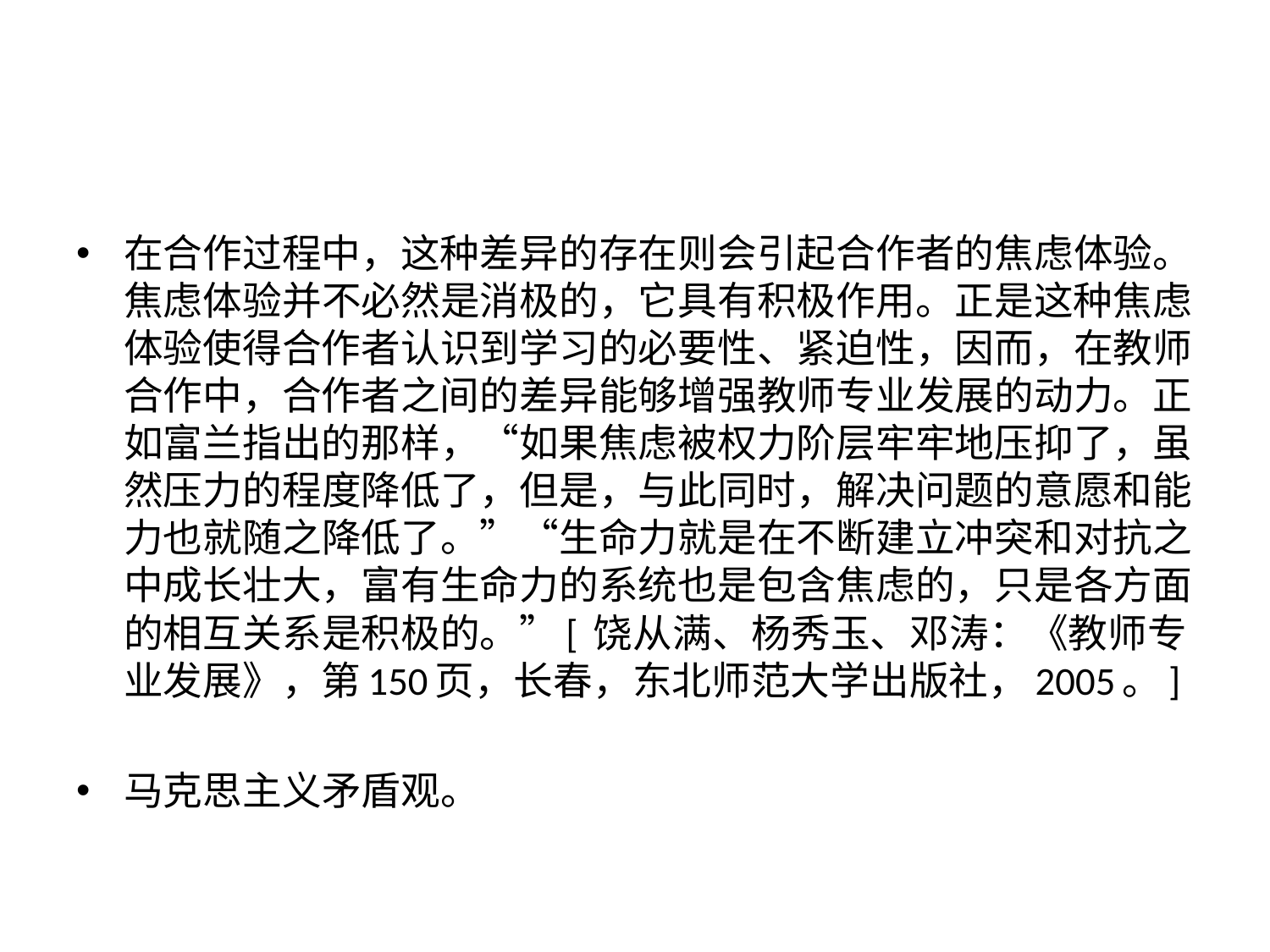

#
在合作过程中，这种差异的存在则会引起合作者的焦虑体验。焦虑体验并不必然是消极的，它具有积极作用。正是这种焦虑体验使得合作者认识到学习的必要性、紧迫性，因而，在教师合作中，合作者之间的差异能够增强教师专业发展的动力。正如富兰指出的那样，“如果焦虑被权力阶层牢牢地压抑了，虽然压力的程度降低了，但是，与此同时，解决问题的意愿和能力也就随之降低了。”“生命力就是在不断建立冲突和对抗之中成长壮大，富有生命力的系统也是包含焦虑的，只是各方面的相互关系是积极的。”[ 饶从满、杨秀玉、邓涛：《教师专业发展》，第150页，长春，东北师范大学出版社，2005。]

马克思主义矛盾观。